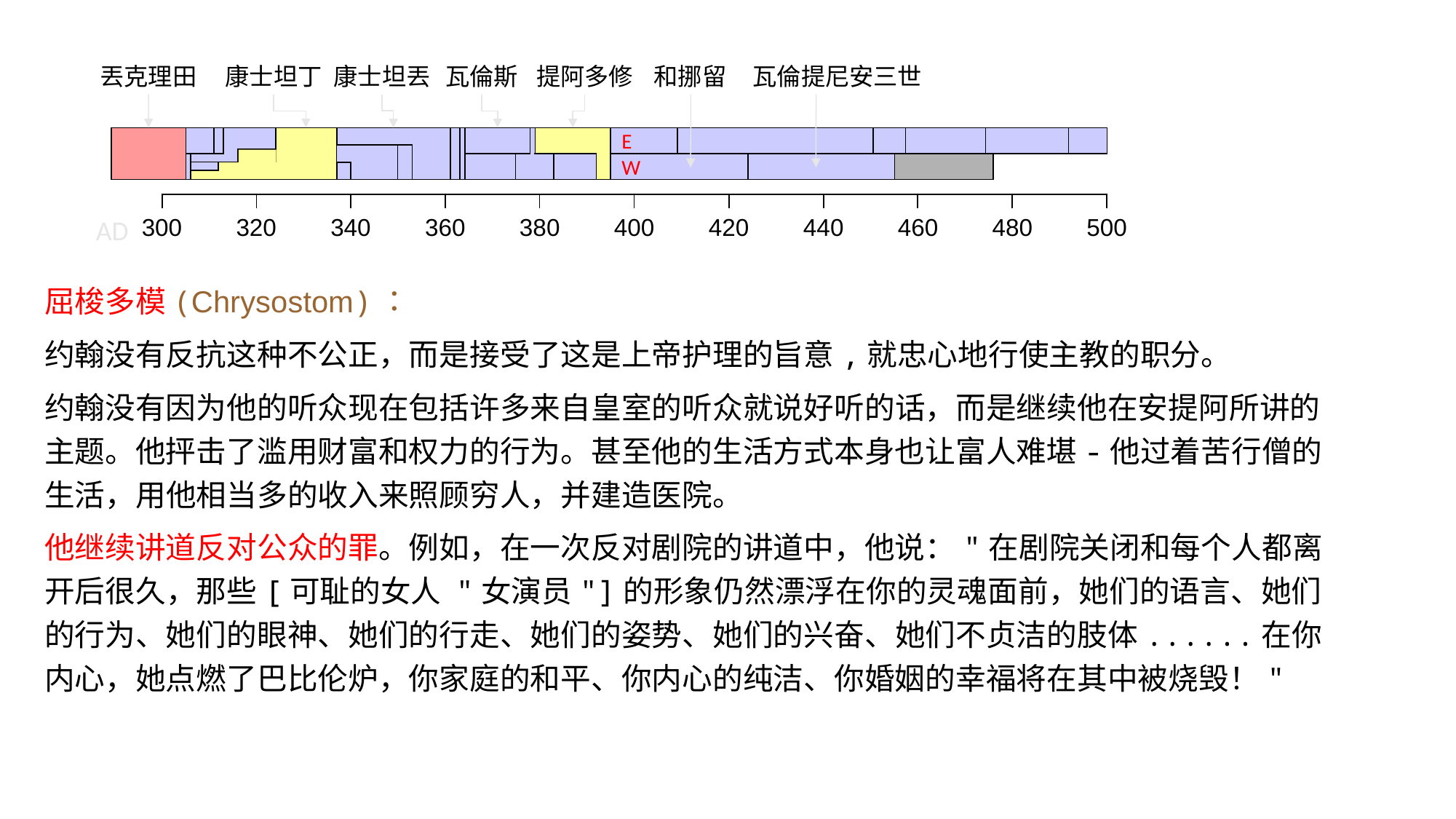

和挪留
丟克理田
康士坦丁
康士坦丟
瓦倫斯
提阿多修
瓦倫提尼安三世

E

W

|  |  |  |  |  |  |  |  |  |  |
| --- | --- | --- | --- | --- | --- | --- | --- | --- | --- |
AD
| 300 | 320 | 340 | 360 | 380 | 400 | 420 | 440 | 460 | 480 | 500 |
| --- | --- | --- | --- | --- | --- | --- | --- | --- | --- | --- |
屈梭多模(Chrysostom)：
约翰没有反抗这种不公正，而是接受了这是上帝护理的旨意,就忠心地行使主教的职分。
约翰没有因为他的听众现在包括许多来自皇室的听众就说好听的话，而是继续他在安提阿所讲的主题。他抨击了滥用财富和权力的行为。甚至他的生活方式本身也让富人难堪-他过着苦行僧的生活，用他相当多的收入来照顾穷人，并建造医院。
他继续讲道反对公众的罪。例如，在一次反对剧院的讲道中，他说："在剧院关闭和每个人都离开后很久，那些[可耻的女人 "女演员"]的形象仍然漂浮在你的灵魂面前，她们的语言、她们的行为、她们的眼神、她们的行走、她们的姿势、她们的兴奋、她们不贞洁的肢体......在你内心，她点燃了巴比伦炉，你家庭的和平、你内心的纯洁、你婚姻的幸福将在其中被烧毁！"